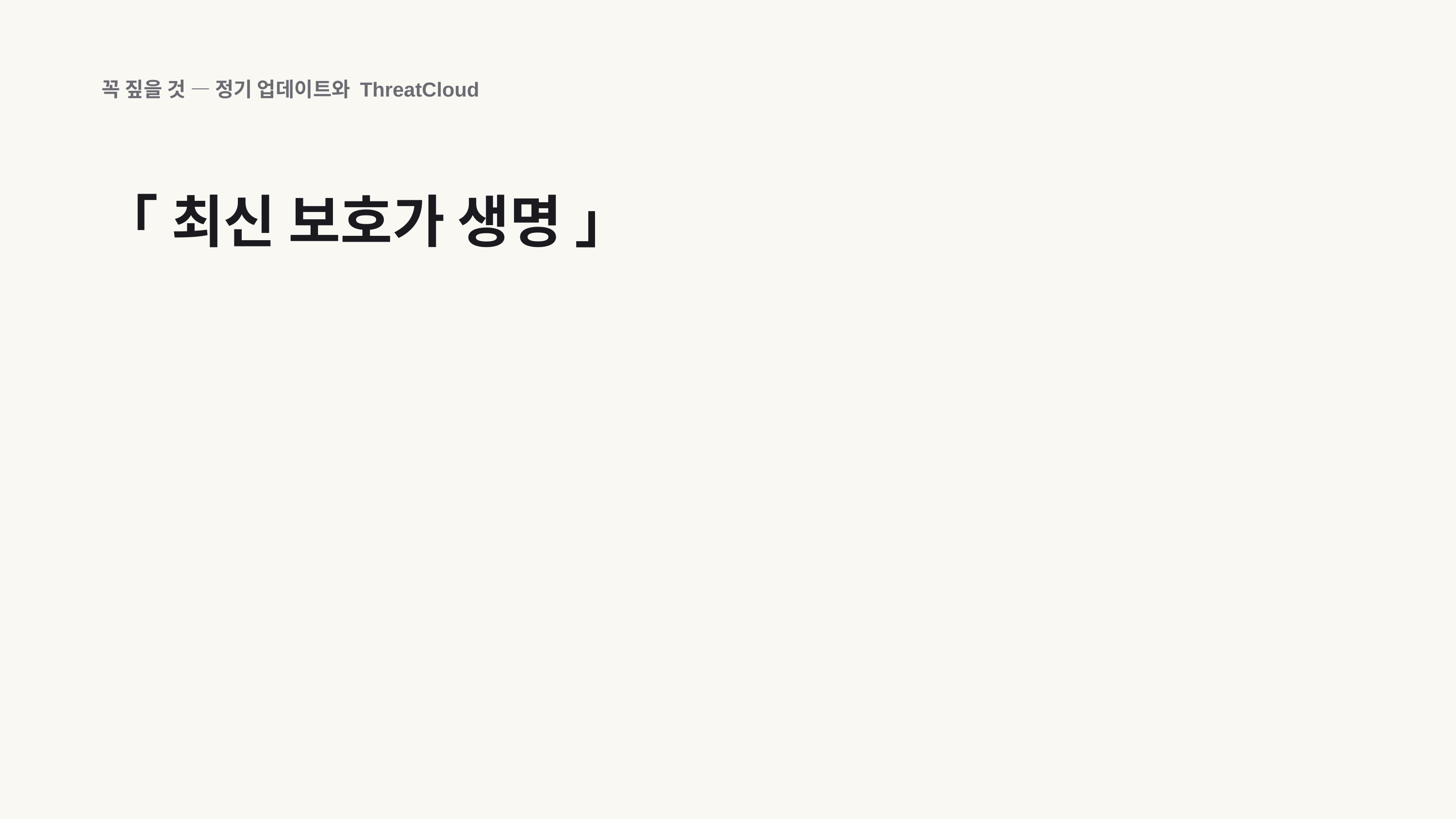

꼭 짚을 것 — 정기 업데이트와 ThreatCloud
「 최신 보호가 생명 」